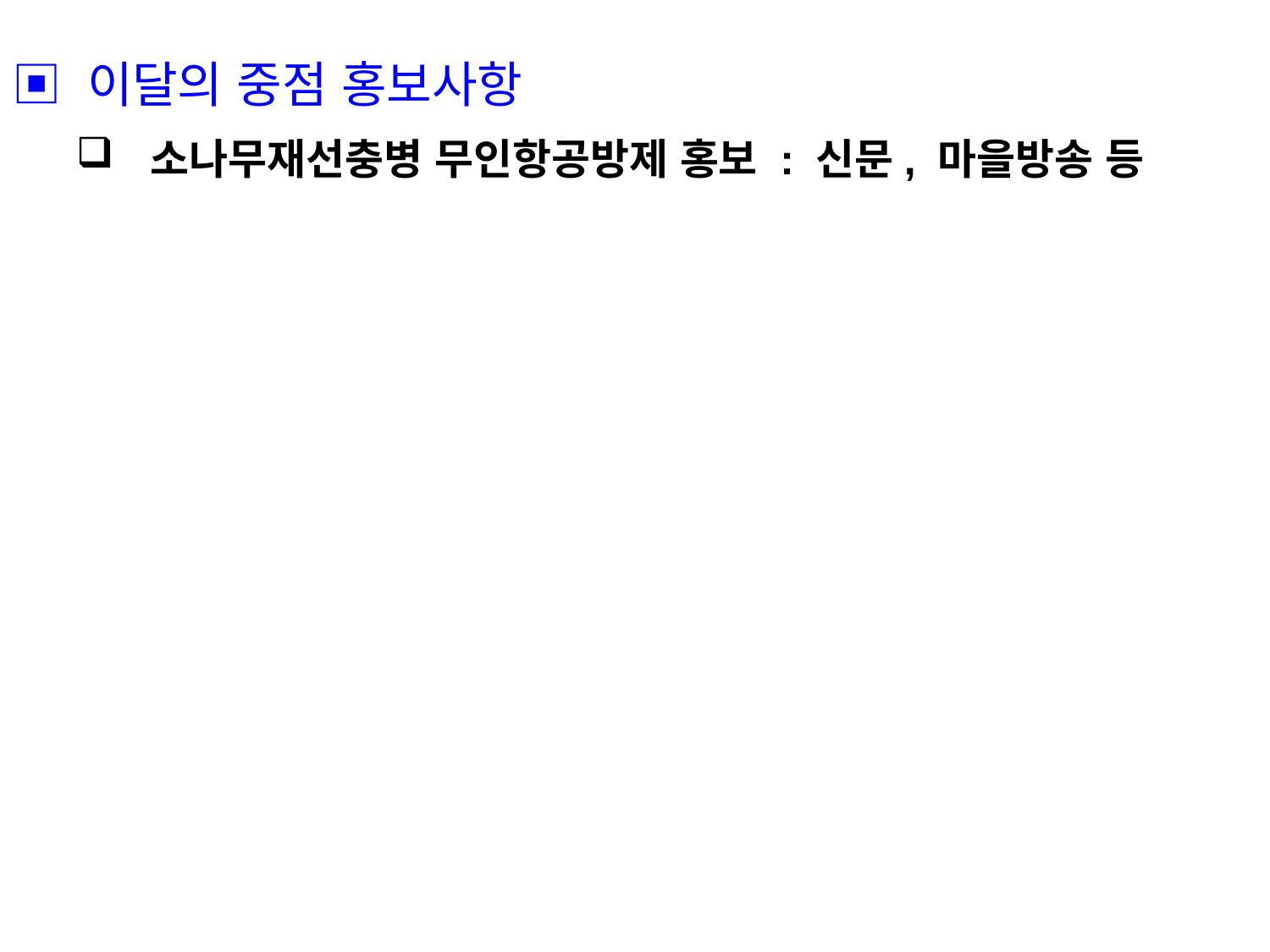

▣ 이달의 중점 홍보사항
소나무재선충병 무인항공방제 홍보 : 신문, 마을방송 등